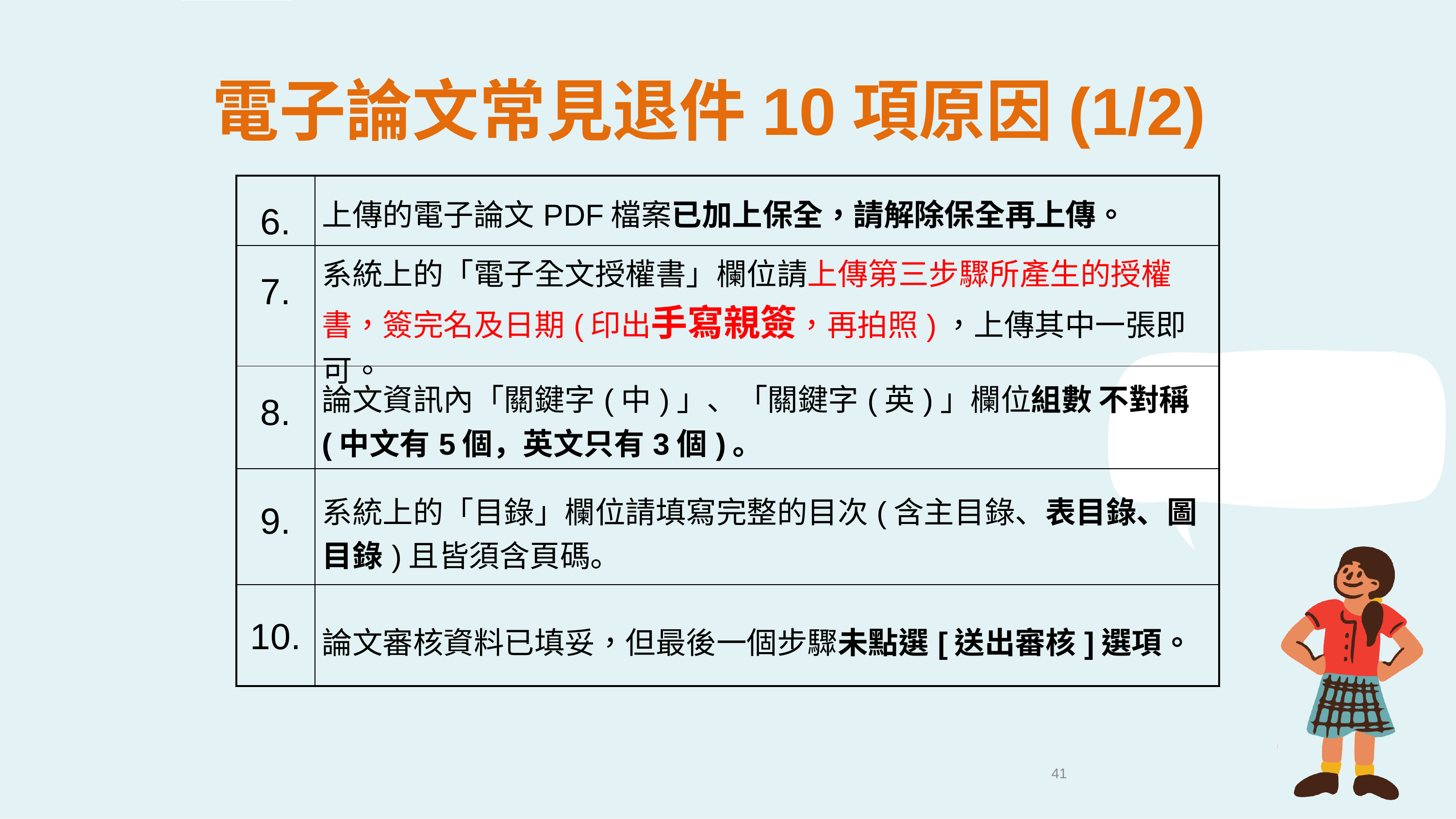

# 電子論文常見退件10項原因(1/2)
| 6. | 上傳的電子論文PDF檔案已加上保全，請解除保全再上傳。 |
| --- | --- |
| 7. | 系統上的「電子全文授權書」欄位請上傳第三步驟所產生的授權書，簽完名及日期(印出手寫親簽，再拍照)，上傳其中一張即可。 |
| 8. | 論文資訊內「關鍵字(中)」、「關鍵字(英)」欄位組數 不對稱(中文有5個，英文只有3個)。 |
| 9. | 系統上的「目錄」欄位請填寫完整的目次(含主目錄、表目錄、圖目錄)且皆須含頁碼。 |
| 10. | 論文審核資料已填妥，但最後一個步驟未點選[送出審核]選項。 |
41